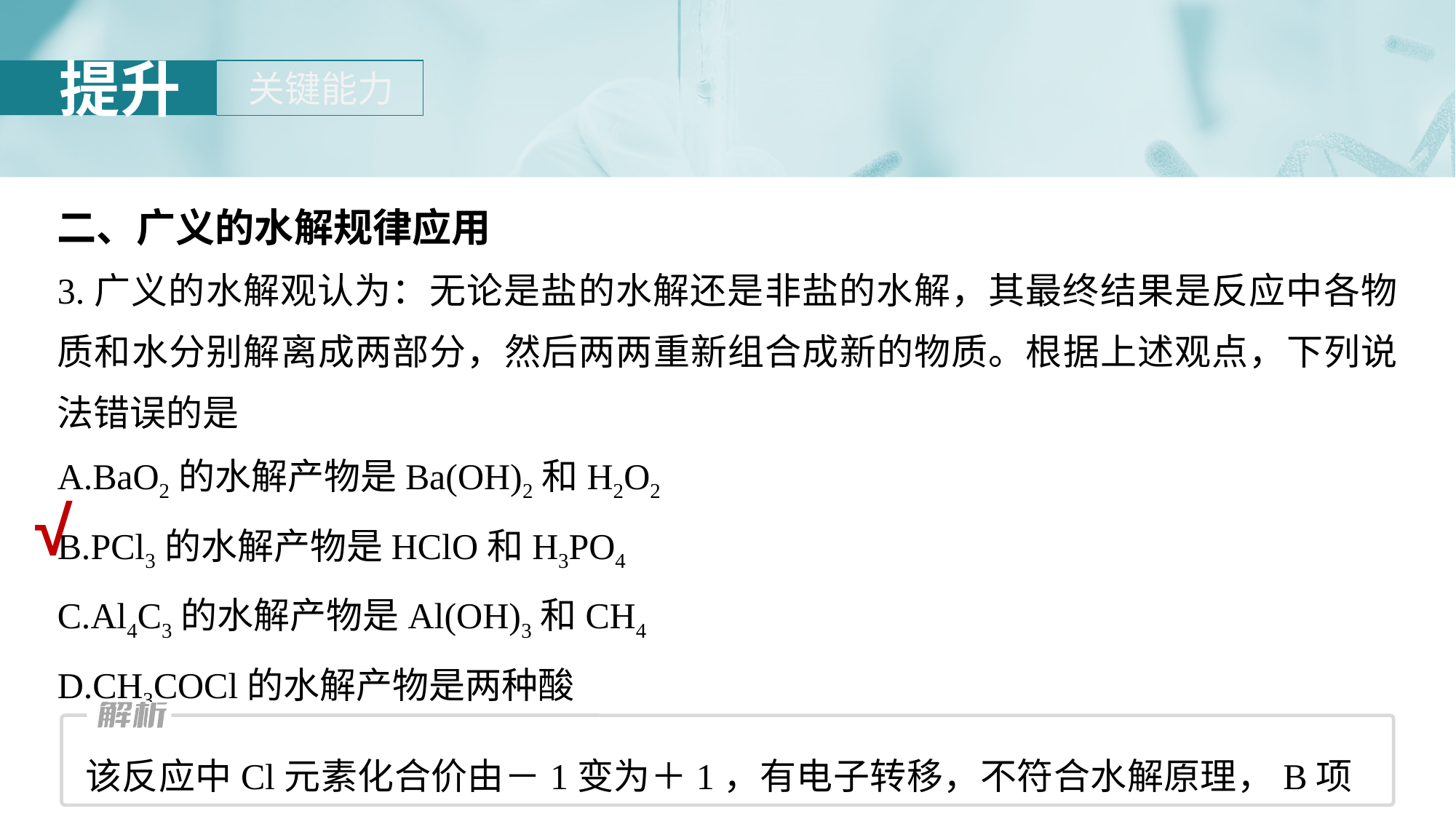

二、广义的水解规律应用
3.广义的水解观认为：无论是盐的水解还是非盐的水解，其最终结果是反应中各物质和水分别解离成两部分，然后两两重新组合成新的物质。根据上述观点，下列说法错误的是
A.BaO2的水解产物是Ba(OH)2和H2O2
B.PCl3的水解产物是HClO和H3PO4
C.Al4C3的水解产物是Al(OH)3和CH4
D.CH3COCl的水解产物是两种酸
√

该反应中Cl元素化合价由－1变为＋1，有电子转移，不符合水解原理，B项错误。